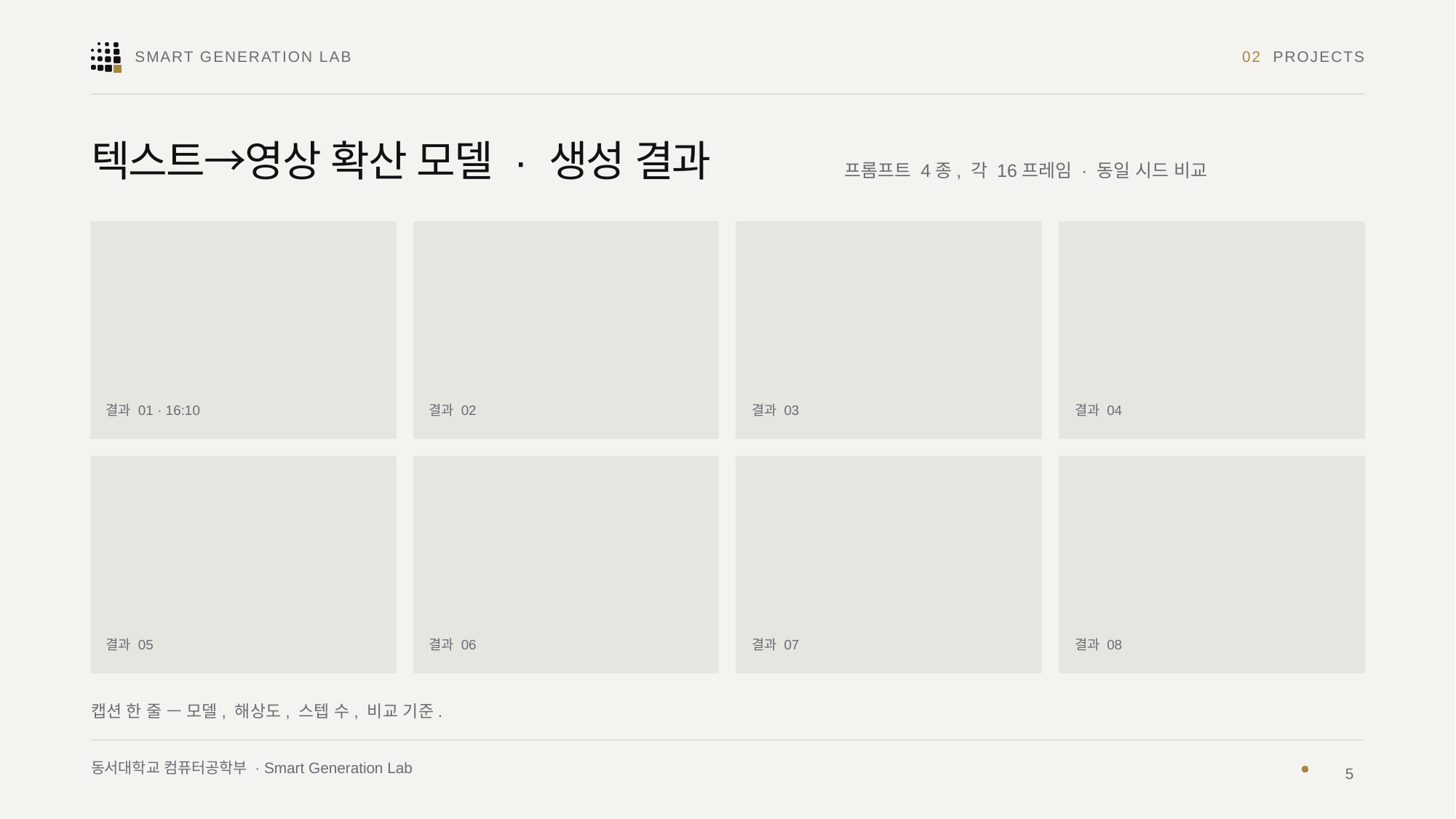

02  PROJECTS
텍스트→영상 확산 모델 · 생성 결과
프롬프트 4종, 각 16프레임 · 동일 시드 비교

캡션 한 줄 — 모델, 해상도, 스텝 수, 비교 기준.
5